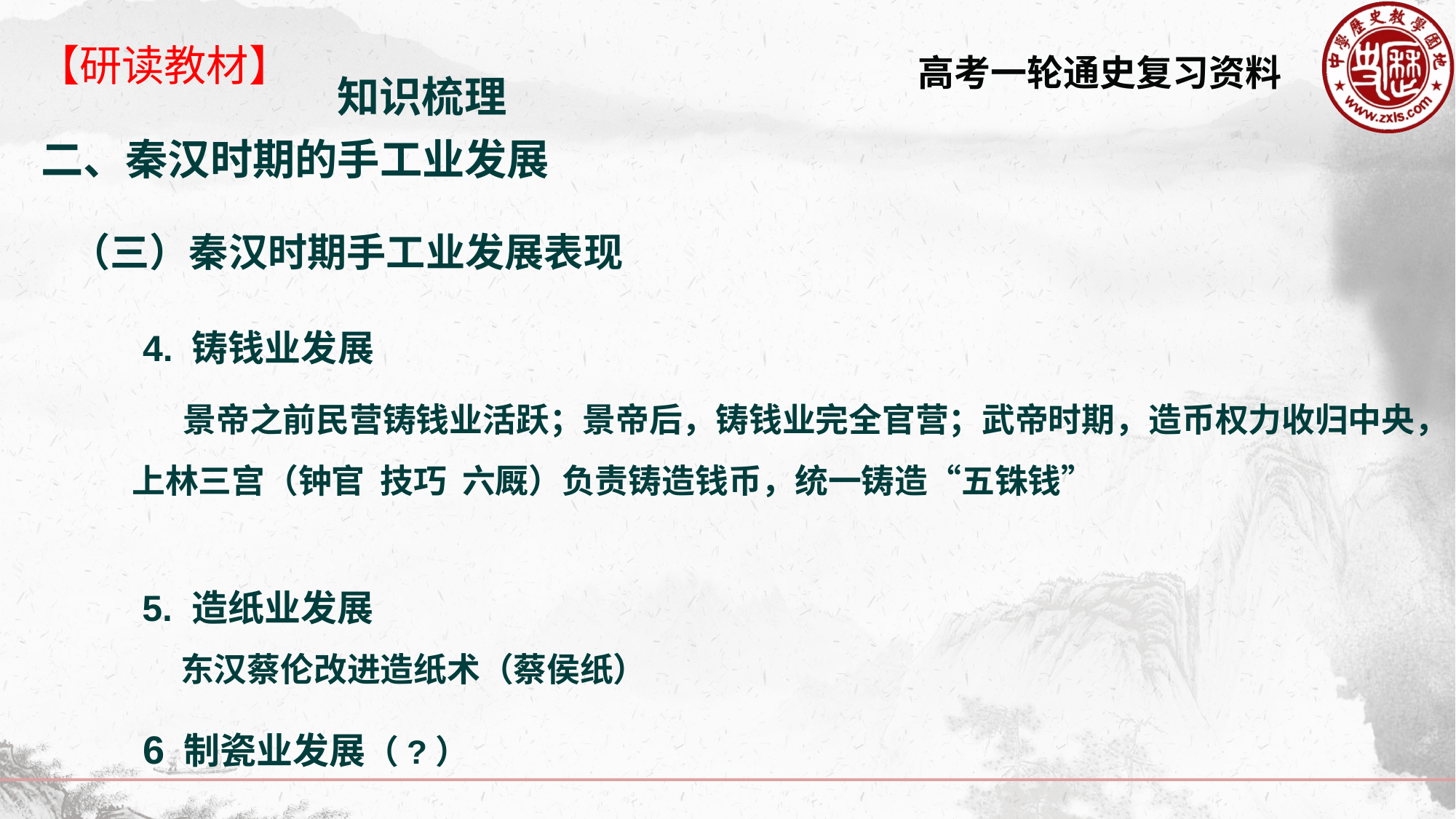

【研读教材】
知识梳理
二、秦汉时期的手工业发展
（三）秦汉时期手工业发展表现
 4. 铸钱业发展
     景帝之前民营铸钱业活跃；景帝后，铸钱业完全官营；武帝时期，造币权力收归中央，上林三宫（钟官  技巧  六厩）负责铸造钱币，统一铸造“五铢钱”

5. 造纸业发展
    东汉蔡伦改进造纸术（蔡侯纸）
 6 制瓷业发展（?）